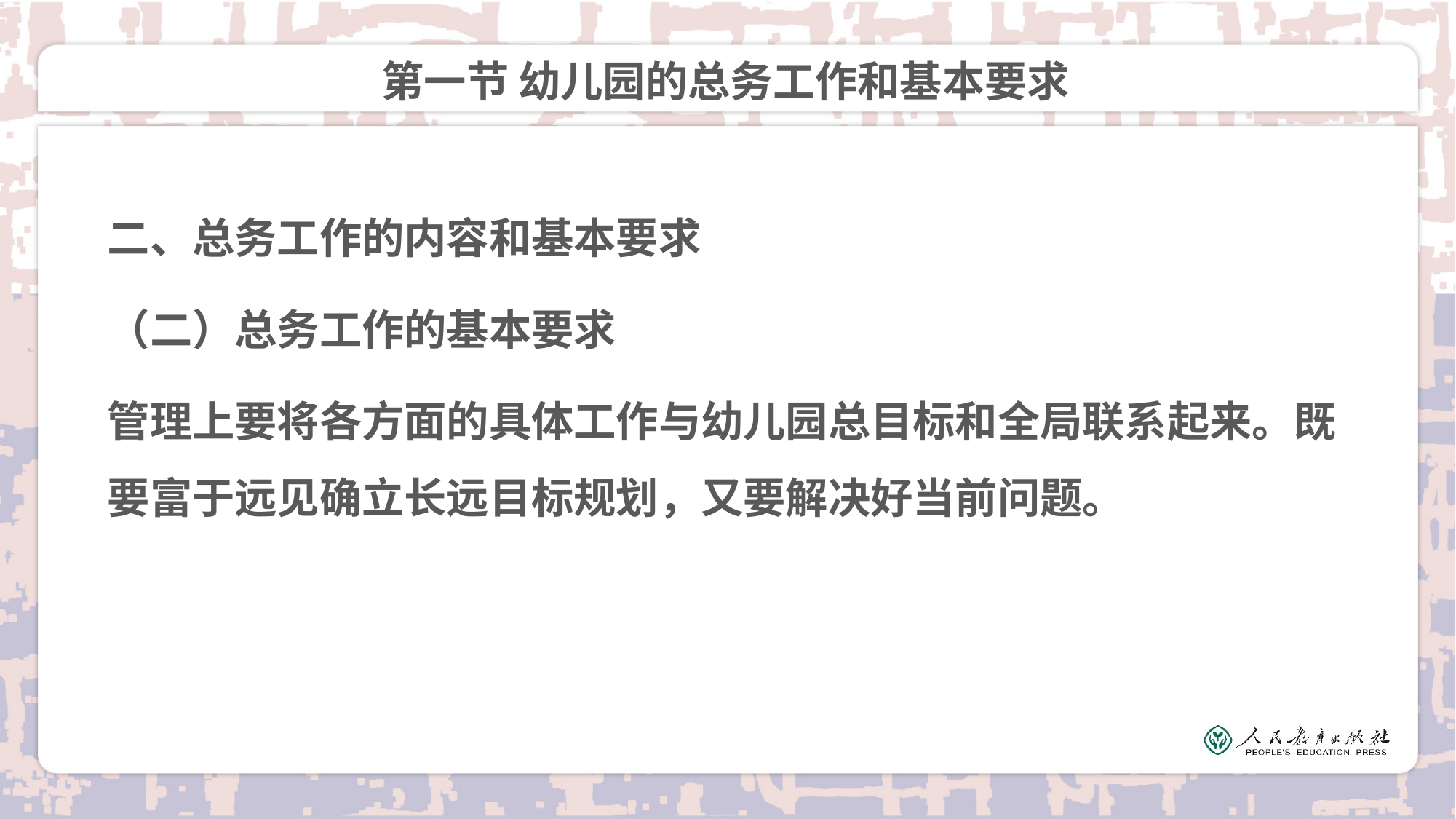

# 第一节 幼儿园的总务工作和基本要求
二、总务工作的内容和基本要求
（二）总务工作的基本要求
管理上要将各方面的具体工作与幼儿园总目标和全局联系起来。既要富于远见确立长远目标规划，又要解决好当前问题。